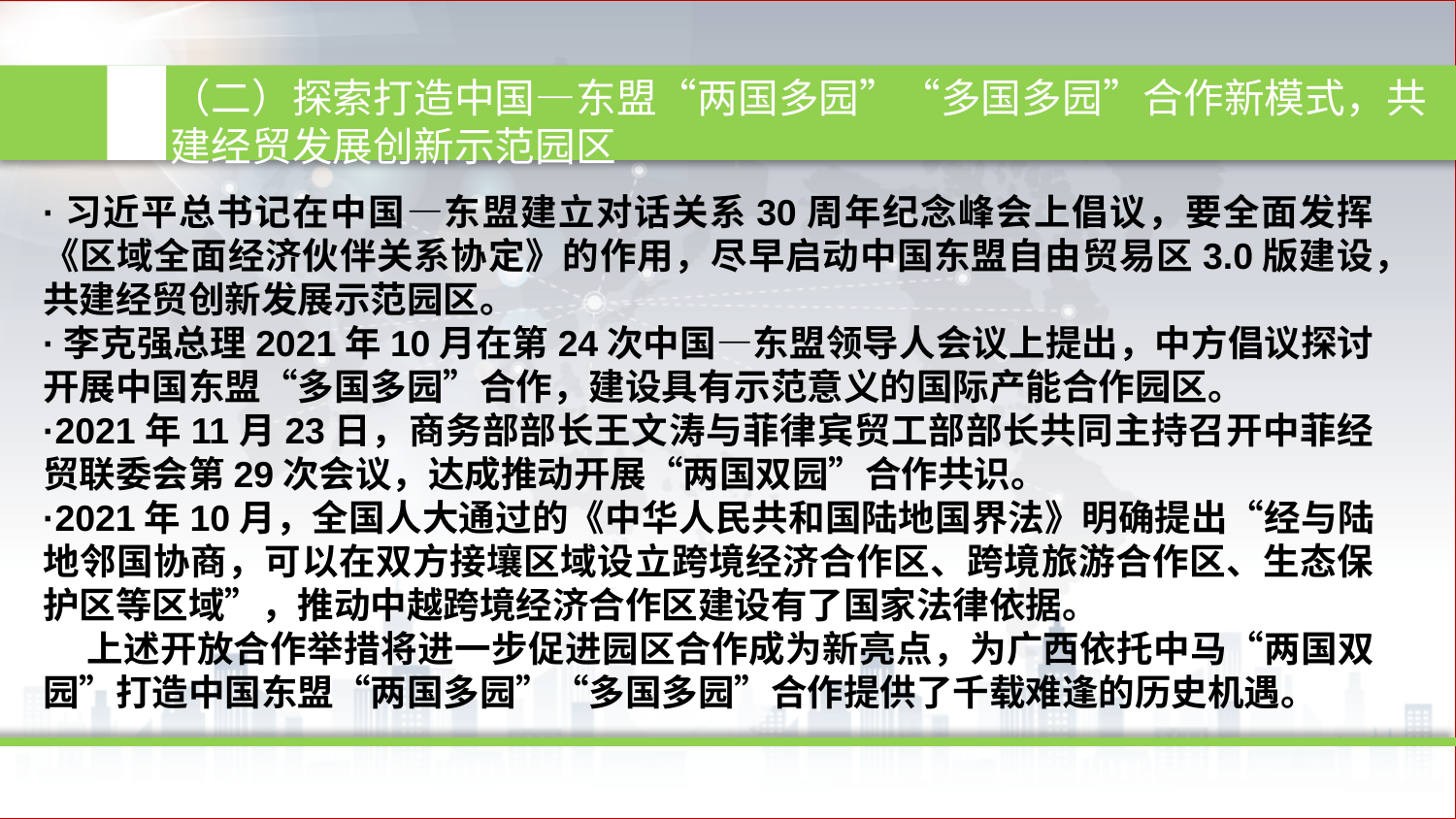

（二）探索打造中国—东盟“两国多园”“多国多园”合作新模式，共建经贸发展创新示范园区
·习近平总书记在中国—东盟建立对话关系30周年纪念峰会上倡议，要全面发挥《区域全面经济伙伴关系协定》的作用，尽早启动中国东盟自由贸易区3.0版建设，共建经贸创新发展示范园区。
·李克强总理2021年10月在第24次中国—东盟领导人会议上提出，中方倡议探讨开展中国东盟“多国多园”合作，建设具有示范意义的国际产能合作园区。
·2021年11月23日，商务部部长王文涛与菲律宾贸工部部长共同主持召开中菲经贸联委会第29次会议，达成推动开展“两国双园”合作共识。
·2021年10月，全国人大通过的《中华人民共和国陆地国界法》明确提出“经与陆地邻国协商，可以在双方接壤区域设立跨境经济合作区、跨境旅游合作区、生态保护区等区域”，推动中越跨境经济合作区建设有了国家法律依据。
    上述开放合作举措将进一步促进园区合作成为新亮点，为广西依托中马“两国双园”打造中国东盟“两国多园”“多国多园”合作提供了千载难逢的历史机遇。